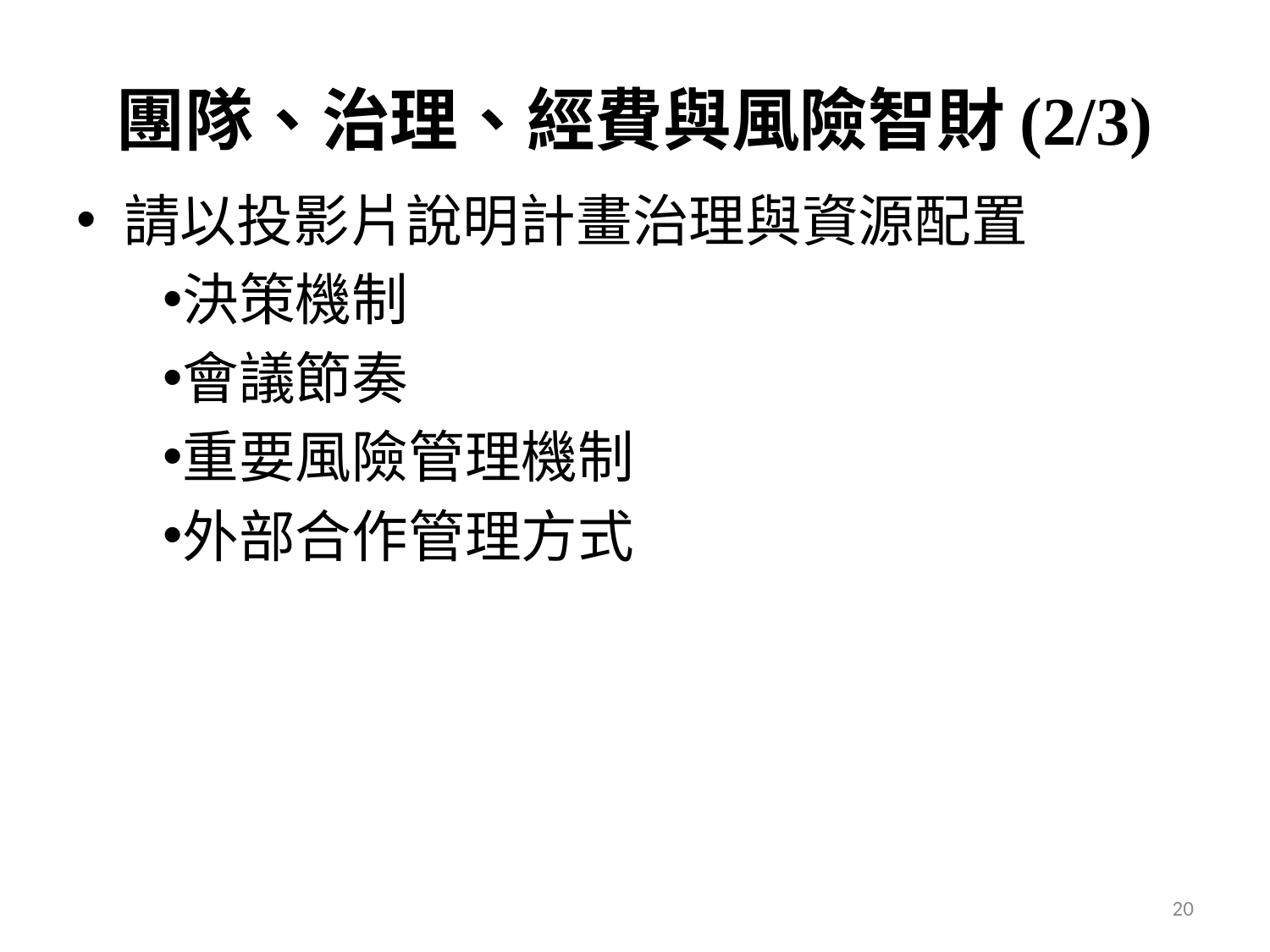

# 團隊、治理、經費與風險智財(2/3)
請以投影片說明計畫治理與資源配置
決策機制
會議節奏
重要風險管理機制
外部合作管理方式
20